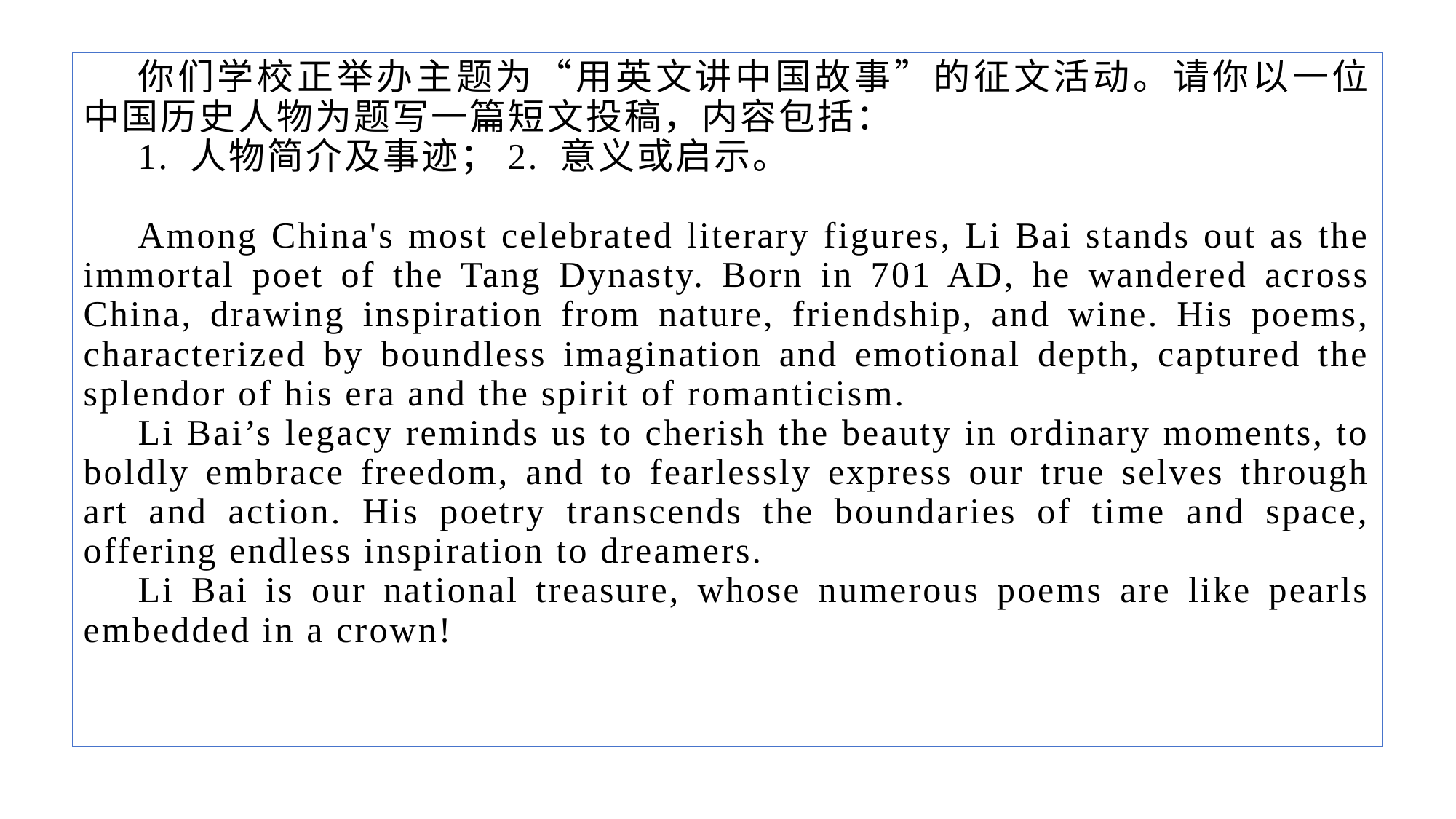

你们学校正举办主题为“用英文讲中国故事”的征文活动。请你以一位中国历史人物为题写一篇短文投稿，内容包括：
1. 人物简介及事迹；2. 意义或启示。

Among China's most celebrated literary figures, Li Bai stands out as the immortal poet of the Tang Dynasty. Born in 701 AD, he wandered across China, drawing inspiration from nature, friendship, and wine. His poems, characterized by boundless imagination and emotional depth, captured the splendor of his era and the spirit of romanticism.
Li Bai’s legacy reminds us to cherish the beauty in ordinary moments, to boldly embrace freedom, and to fearlessly express our true selves through art and action. His poetry transcends the boundaries of time and space, offering endless inspiration to dreamers.
Li Bai is our national treasure, whose numerous poems are like pearls embedded in a crown!